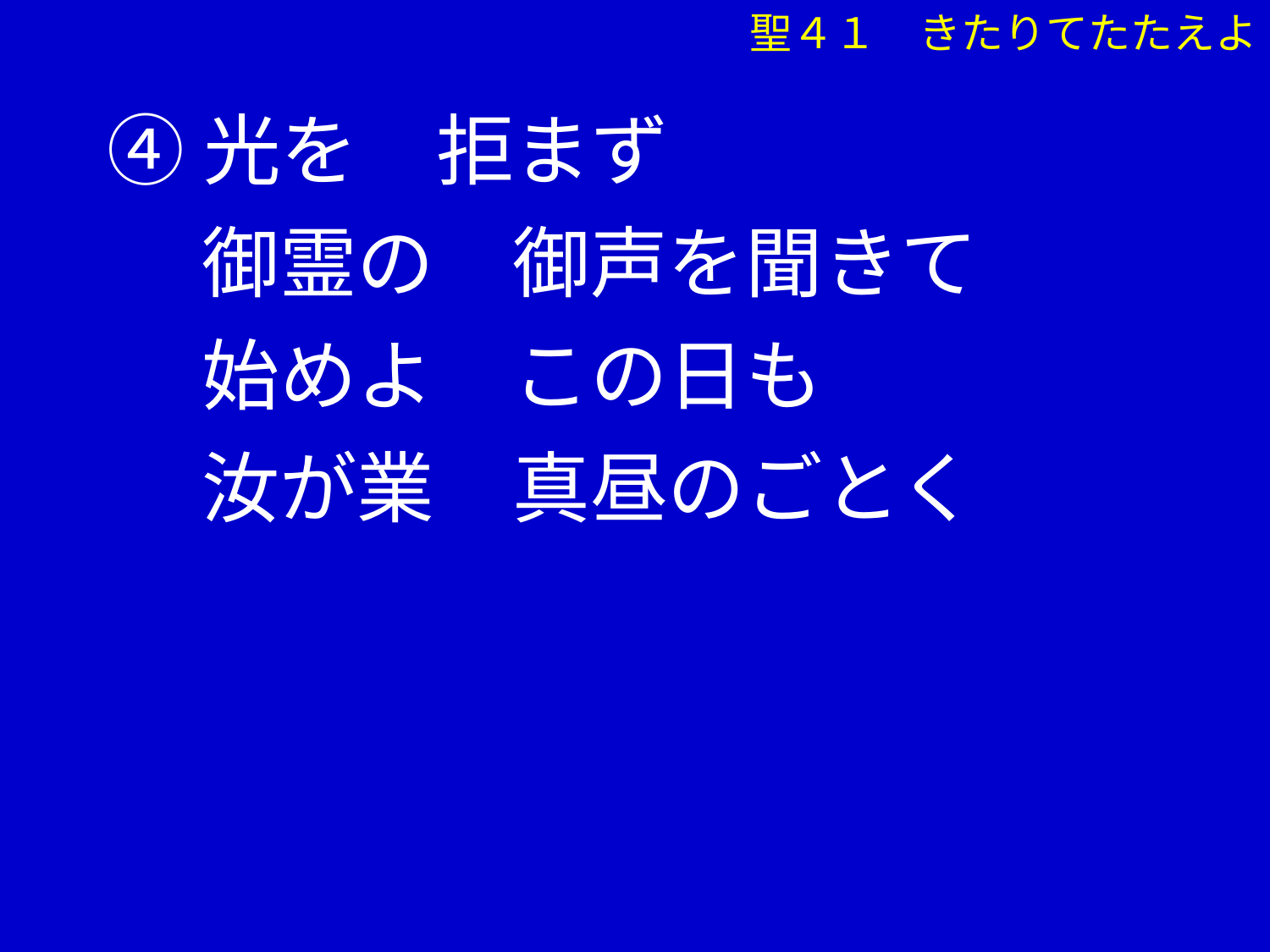

④光を　拒まず
　 御霊の　御声を聞きて
　 始めよ　この日も
　 汝が業　真昼のごとく
聖４１　きたりてたたえよ